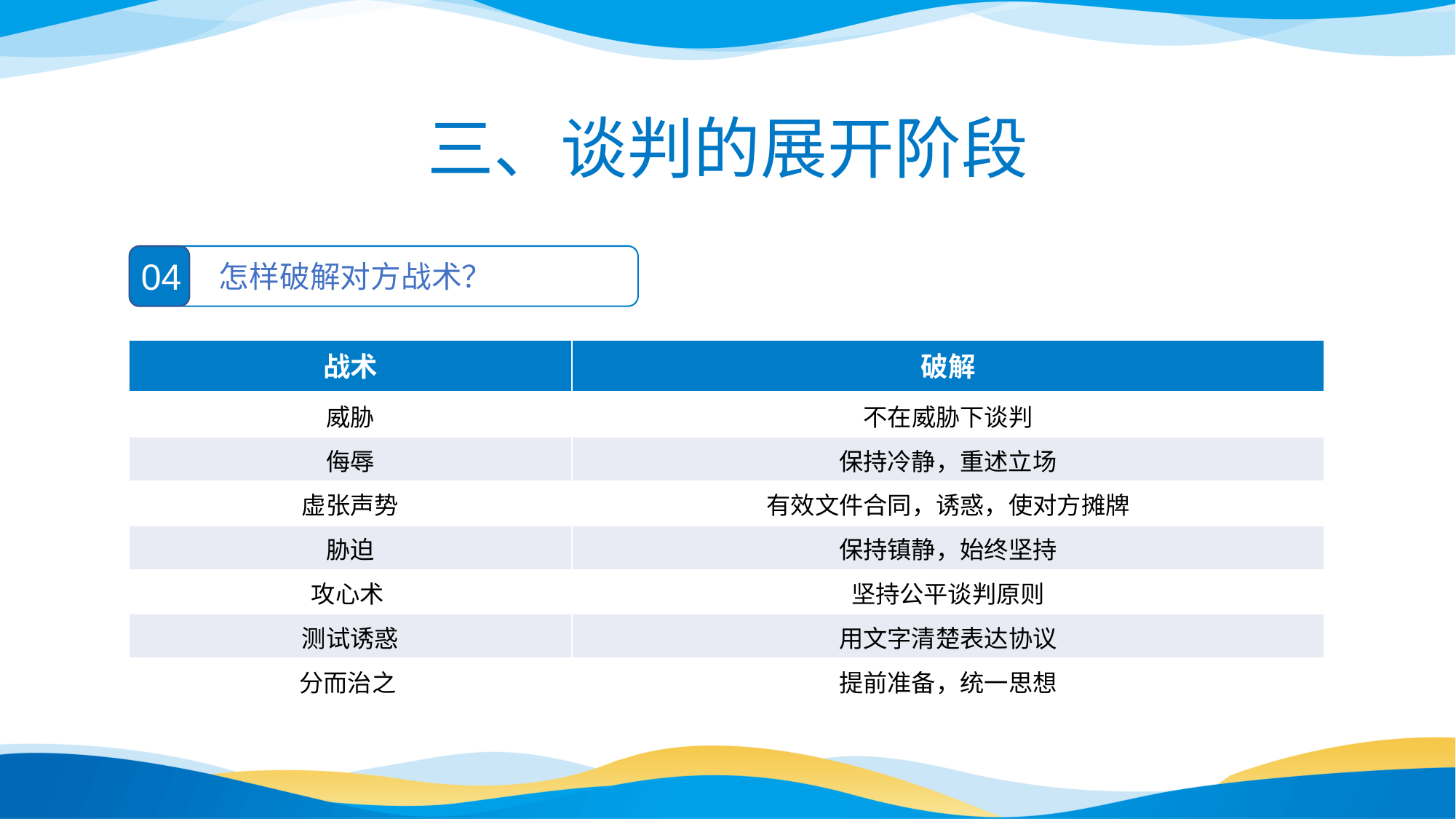

三、谈判的展开阶段

04

怎样破解对方战术？
| 战术 | 破解 |
| --- | --- |
| 威胁 | 不在威胁下谈判 |
| 侮辱 | 保持冷静，重述立场 |
| 虚张声势 | 有效文件合同，诱惑，使对方摊牌 |
| 胁迫 | 保持镇静，始终坚持 |
| 攻心术 | 坚持公平谈判原则 |
| 测试诱惑 | 用文字清楚表达协议 |
| 分而治之 | 提前准备，统一思想 |